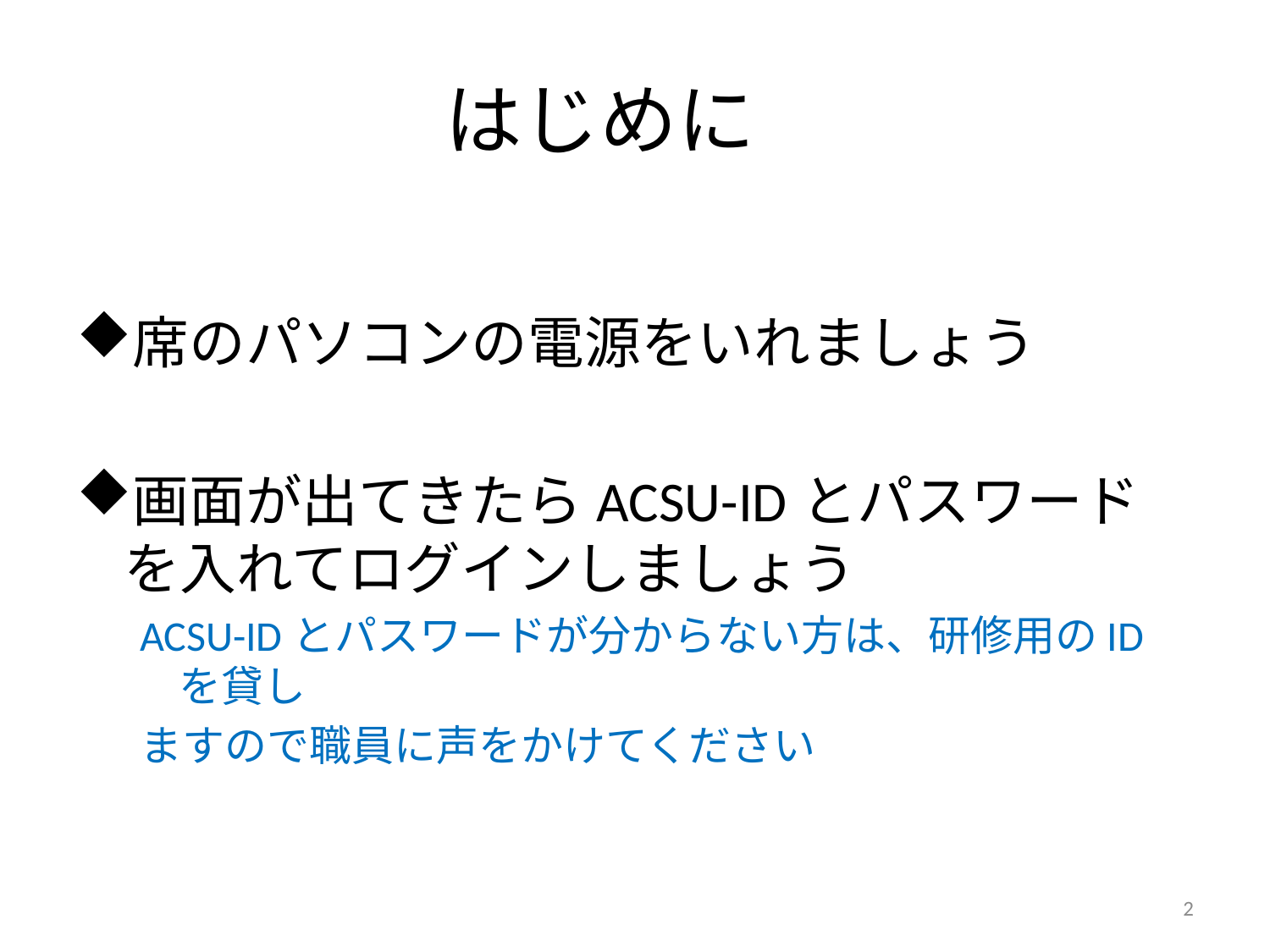

# はじめに

席のパソコンの電源をいれましょう

画面が出てきたらACSU-IDとパスワードを入れてログインしましょう
ACSU-IDとパスワードが分からない方は、研修用のIDを貸し
ますので職員に声をかけてください
2